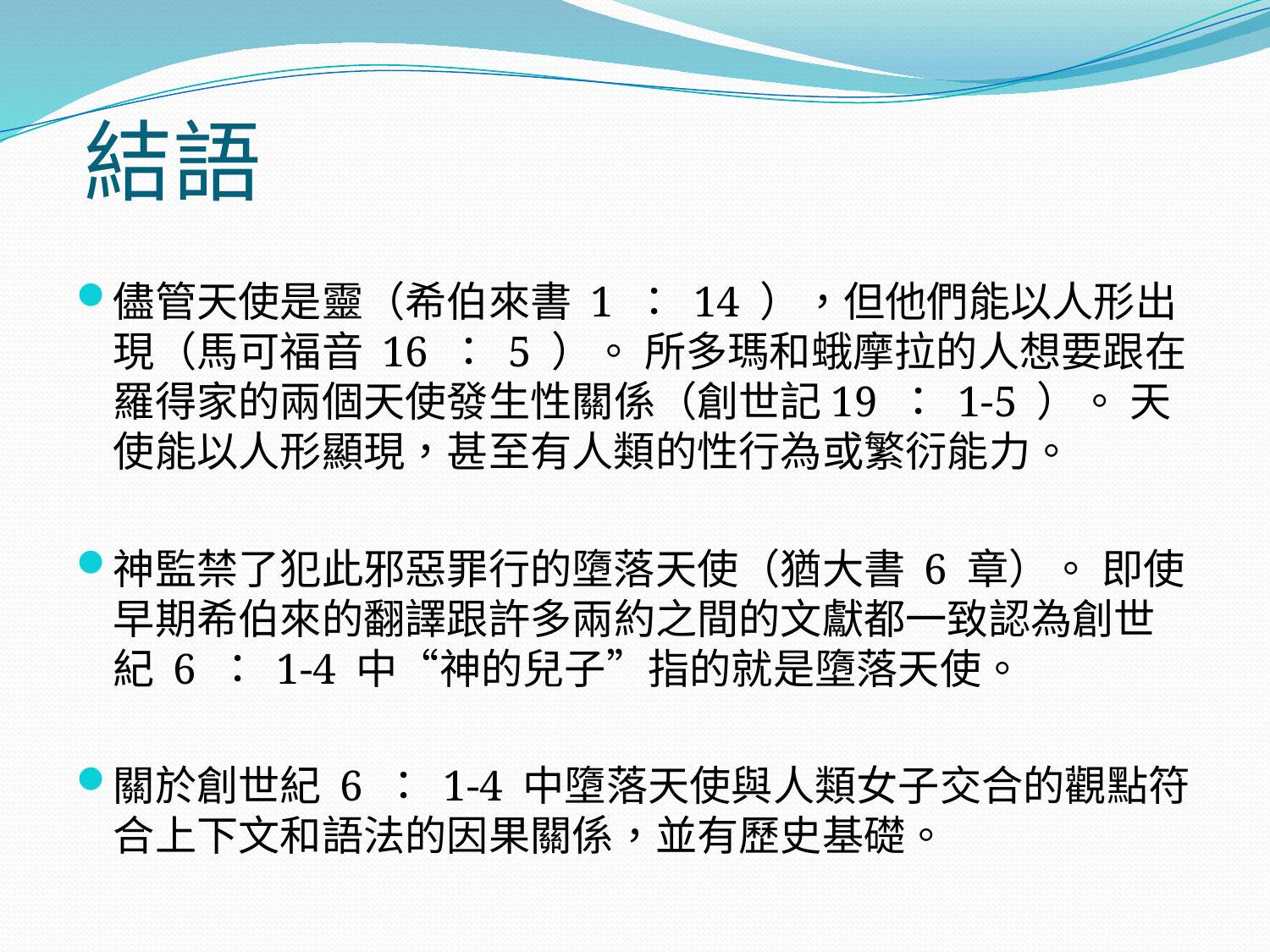

# 結語
儘管天使是靈（希伯來書 1 ： 14 ），但他們能以人形出現（馬可福音 16 ： 5 ）。 所多瑪和蛾摩拉的人想要跟在羅得家的兩個天使發生性關係（創世記19 ： 1-5 ）。 天使能以人形顯現，甚至有人類的性行為或繁衍能力。

神監禁了犯此邪惡罪行的墮落天使（猶大書 6 章）。 即使早期希伯來的翻譯跟許多兩約之間的文獻都一致認為創世紀 6 ： 1-4 中“神的兒子”指的就是墮落天使。

關於創世紀 6 ： 1-4 中墮落天使與人類女子交合的觀點符合上下文和語法的因果關係，並有歷史基礎。